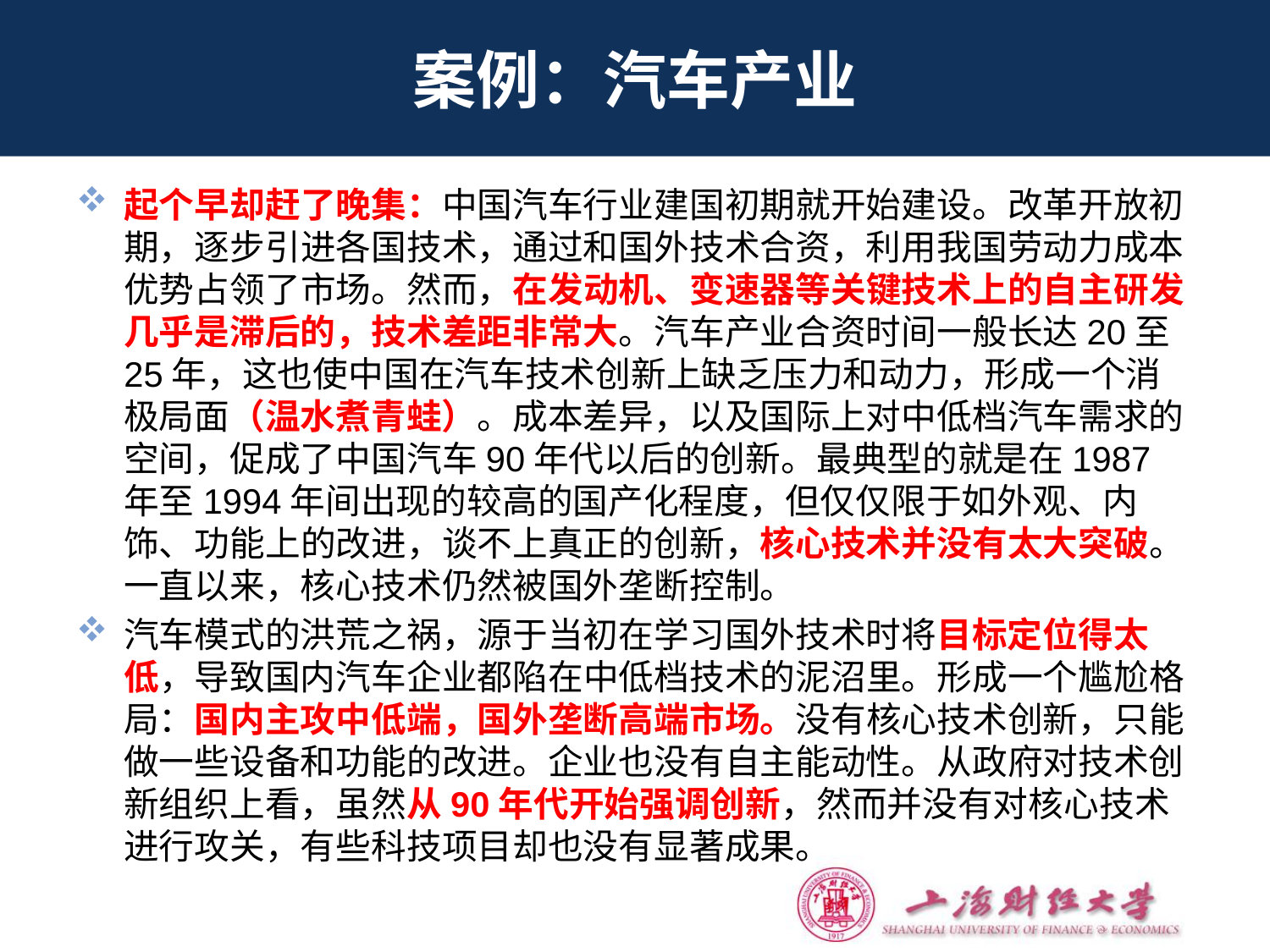

# 案例：汽车产业
起个早却赶了晚集：中国汽车行业建国初期就开始建设。改革开放初期，逐步引进各国技术，通过和国外技术合资，利用我国劳动力成本优势占领了市场。然而，在发动机、变速器等关键技术上的自主研发几乎是滞后的，技术差距非常大。汽车产业合资时间一般长达20至25年，这也使中国在汽车技术创新上缺乏压力和动力，形成一个消极局面（温水煮青蛙）。成本差异，以及国际上对中低档汽车需求的空间，促成了中国汽车90年代以后的创新。最典型的就是在1987年至1994年间出现的较高的国产化程度，但仅仅限于如外观、内饰、功能上的改进，谈不上真正的创新，核心技术并没有太大突破。一直以来，核心技术仍然被国外垄断控制。
汽车模式的洪荒之祸，源于当初在学习国外技术时将目标定位得太低，导致国内汽车企业都陷在中低档技术的泥沼里。形成一个尴尬格局：国内主攻中低端，国外垄断高端市场。没有核心技术创新，只能做一些设备和功能的改进。企业也没有自主能动性。从政府对技术创新组织上看，虽然从90年代开始强调创新，然而并没有对核心技术进行攻关，有些科技项目却也没有显著成果。